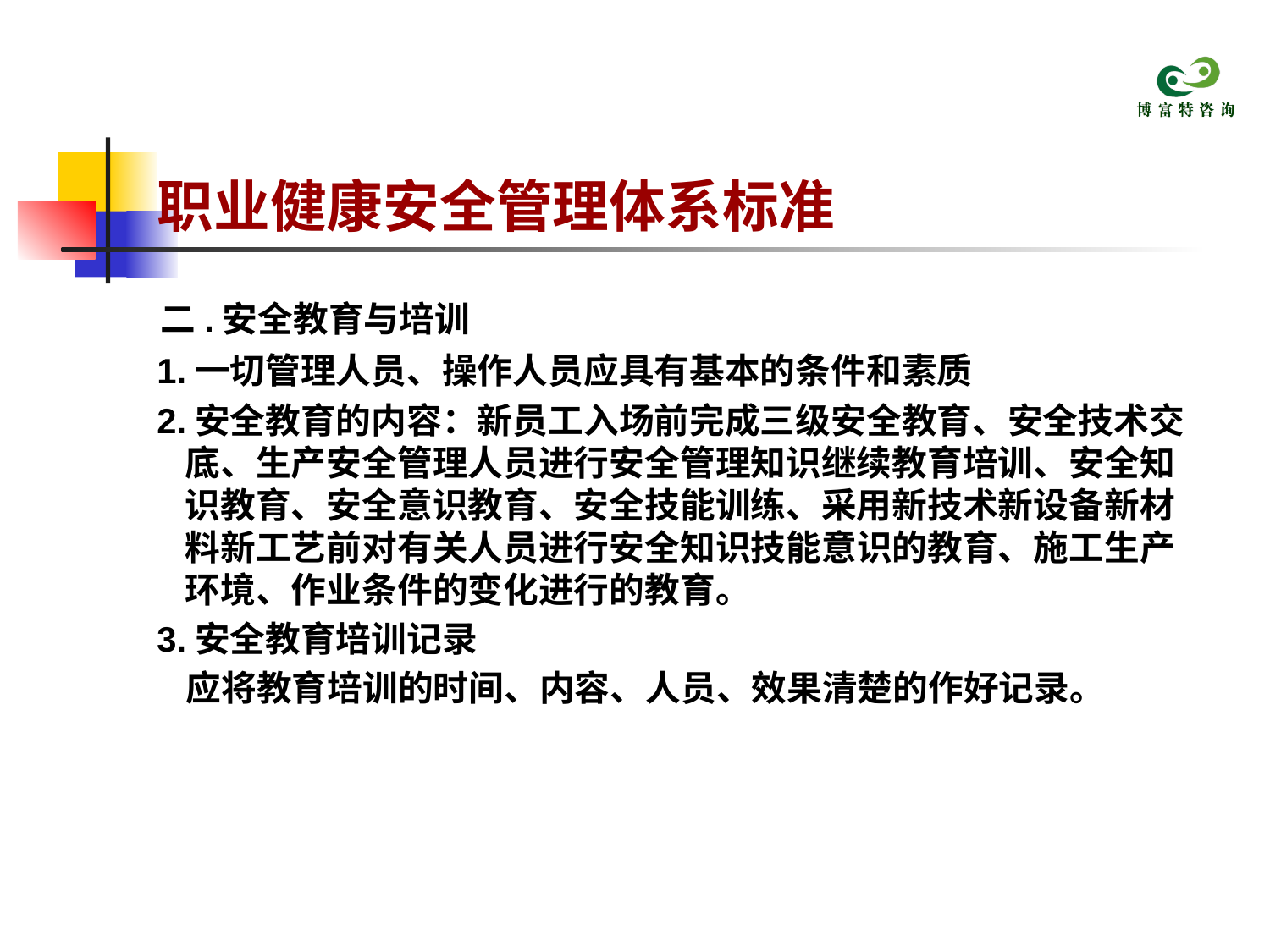

# 职业健康安全管理体系标准
 二.安全教育与培训
  1.一切管理人员、操作人员应具有基本的条件和素质
  2.安全教育的内容：新员工入场前完成三级安全教育、安全技术交底、生产安全管理人员进行安全管理知识继续教育培训、安全知识教育、安全意识教育、安全技能训练、采用新技术新设备新材料新工艺前对有关人员进行安全知识技能意识的教育、施工生产环境、作业条件的变化进行的教育。
  3.安全教育培训记录
     应将教育培训的时间、内容、人员、效果清楚的作好记录。

104